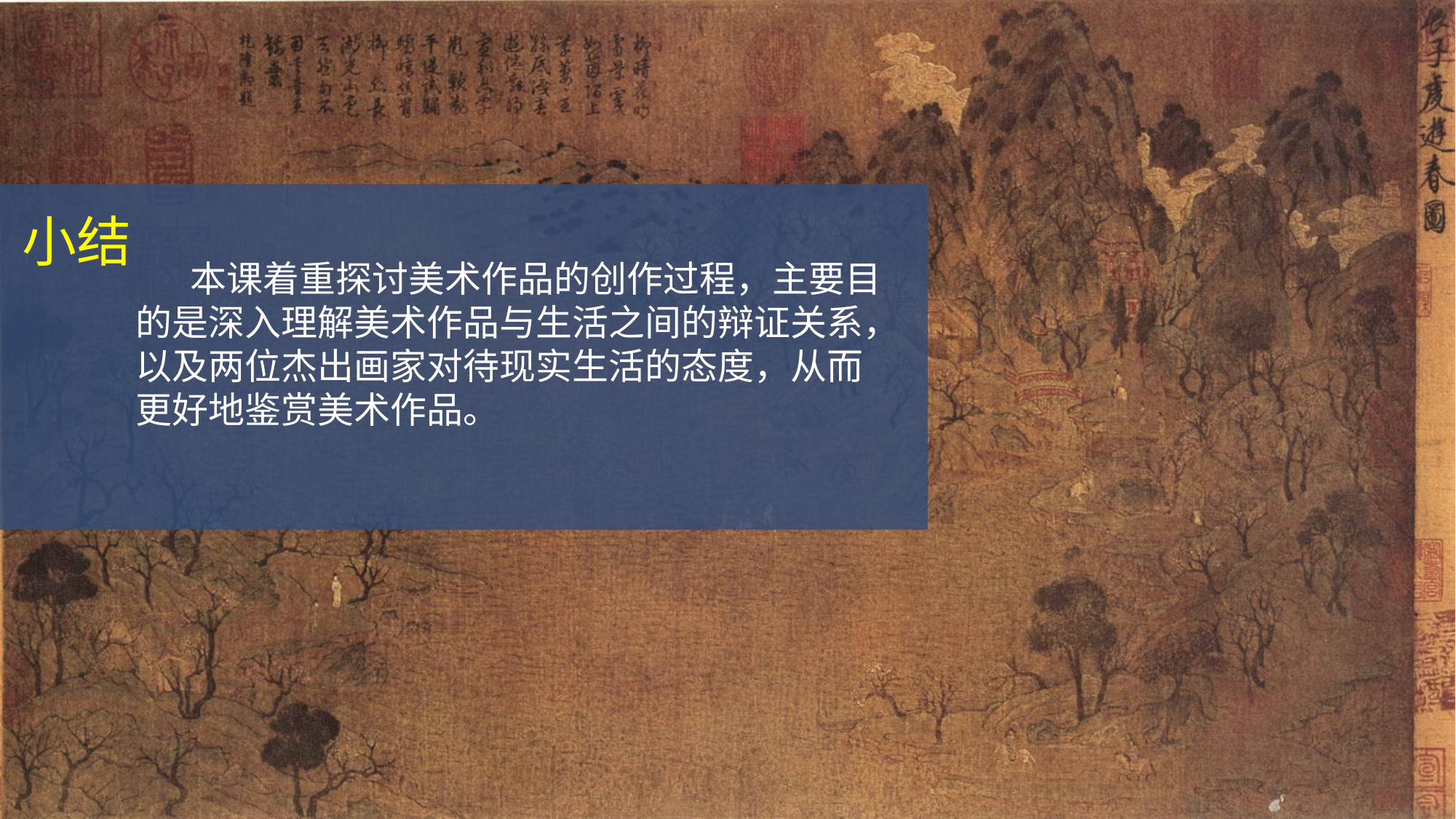

小结
本课着重探讨美术作品的创作过程，主要目的是深入理解美术作品与生活之间的辩证关系，以及两位杰出画家对待现实生活的态度，从而更好地鉴赏美术作品。